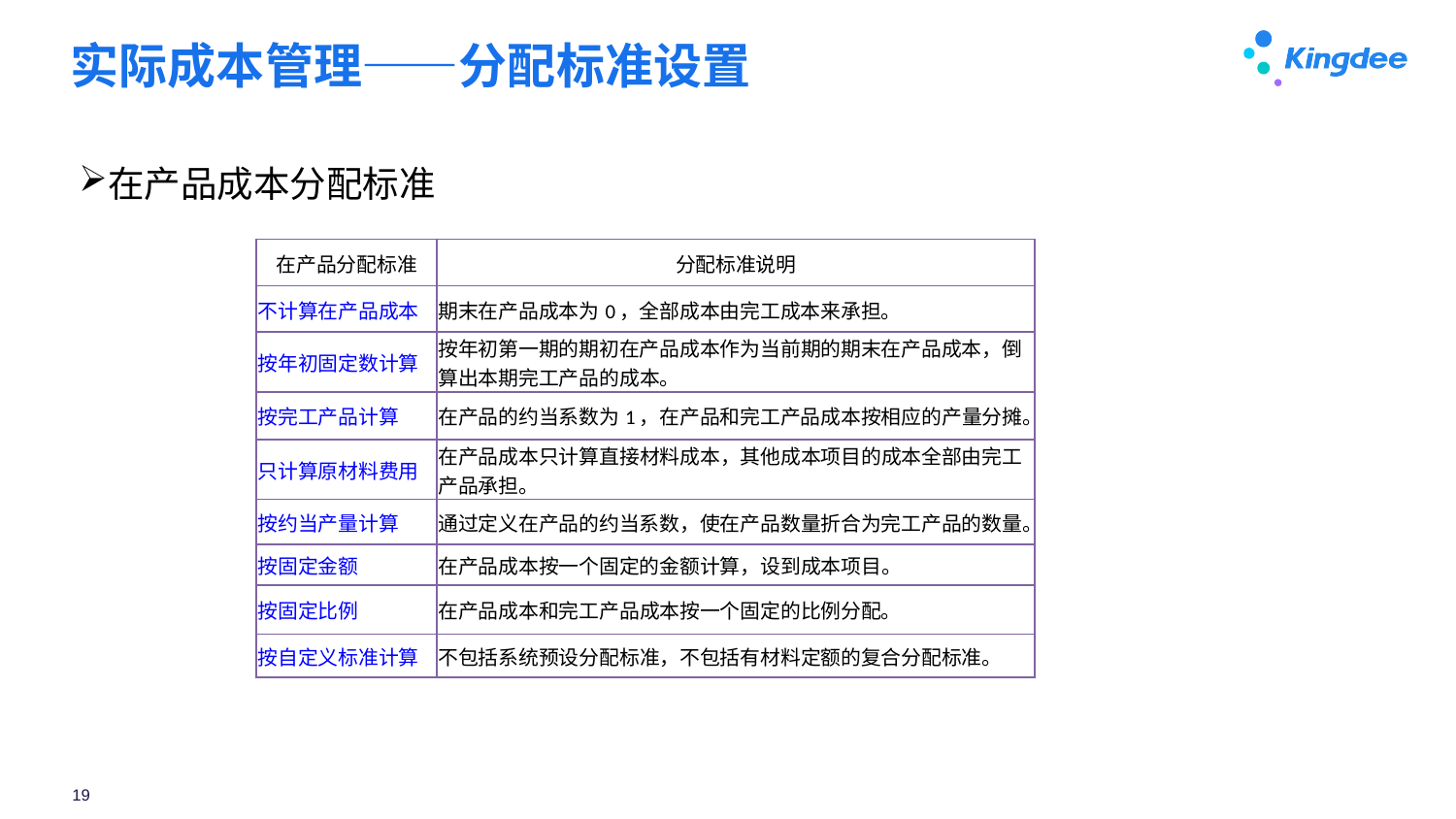

# 实际成本管理——分配标准设置
在产品成本分配标准

| 在产品分配标准 | 分配标准说明 |
| --- | --- |
| 不计算在产品成本 | 期末在产品成本为0，全部成本由完工成本来承担。 |
| 按年初固定数计算 | 按年初第一期的期初在产品成本作为当前期的期末在产品成本，倒算出本期完工产品的成本。 |
| 按完工产品计算 | 在产品的约当系数为1，在产品和完工产品成本按相应的产量分摊。 |
| 只计算原材料费用 | 在产品成本只计算直接材料成本，其他成本项目的成本全部由完工产品承担。 |
| 按约当产量计算 | 通过定义在产品的约当系数，使在产品数量折合为完工产品的数量。 |
| 按固定金额 | 在产品成本按一个固定的金额计算，设到成本项目。 |
| 按固定比例 | 在产品成本和完工产品成本按一个固定的比例分配。 |
| 按自定义标准计算 | 不包括系统预设分配标准，不包括有材料定额的复合分配标准。 |